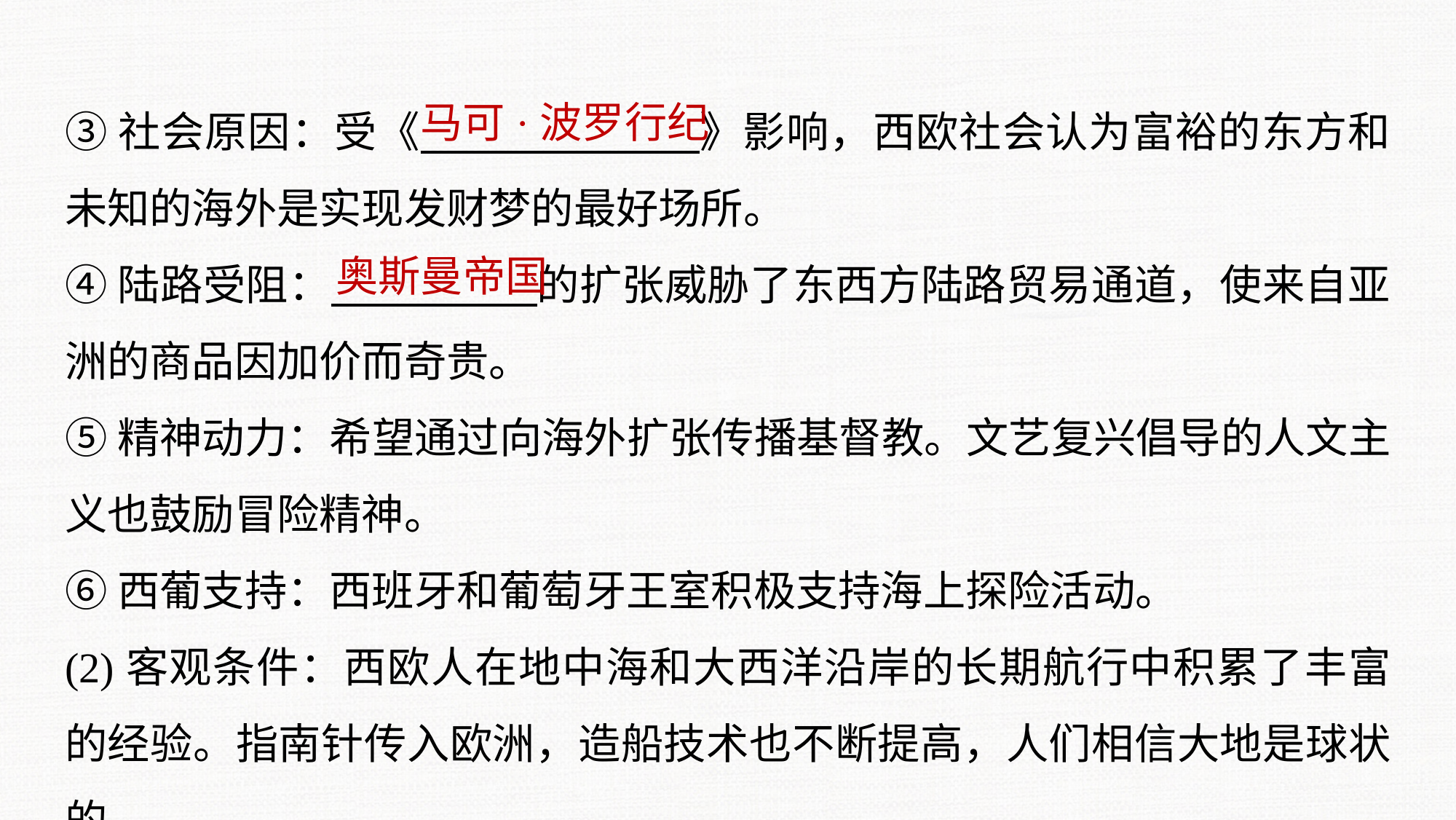

③社会原因：受《                           》影响，西欧社会认为富裕的东方和未知的海外是实现发财梦的最好场所。
④陆路受阻：                     的扩张威胁了东西方陆路贸易通道，使来自亚洲的商品因加价而奇贵。
⑤精神动力：希望通过向海外扩张传播基督教。文艺复兴倡导的人文主义也鼓励冒险精神。
⑥西葡支持：西班牙和葡萄牙王室积极支持海上探险活动。
(2)客观条件：西欧人在地中海和大西洋沿岸的长期航行中积累了丰富的经验。指南针传入欧洲，造船技术也不断提高，人们相信大地是球状的。
马可·波罗行纪
奥斯曼帝国